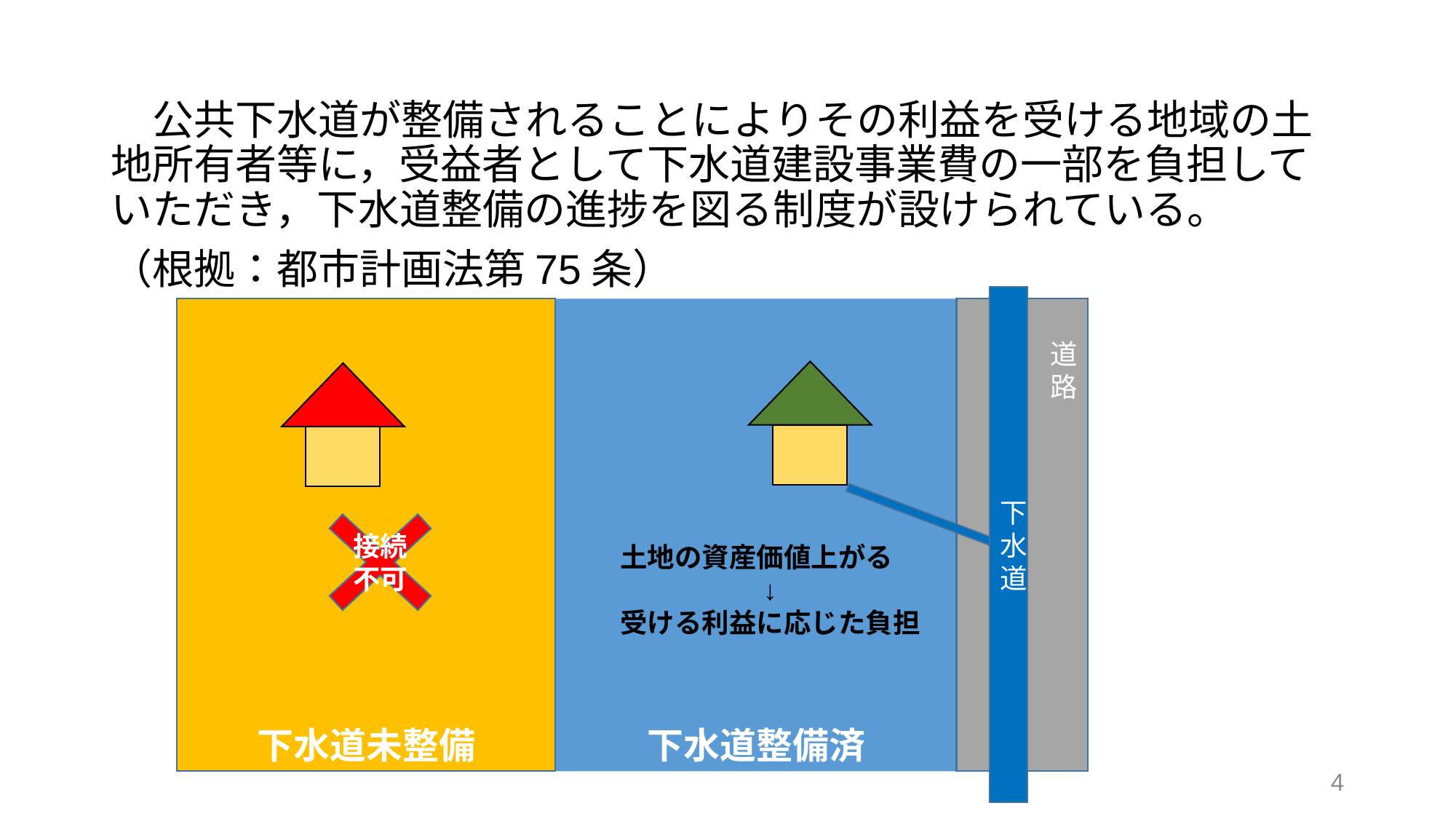

公共下水道が整備されることによりその利益を受ける地域の土地所有者等に，受益者として下水道建設事業費の一部を負担していただき，下水道整備の進捗を図る制度が設けられている。
（根拠：都市計画法第75条）
下水道
下水道未整備
下水道整備済

道
路

接続
不可
土地の資産価値上がる
↓
受ける利益に応じた負担
4